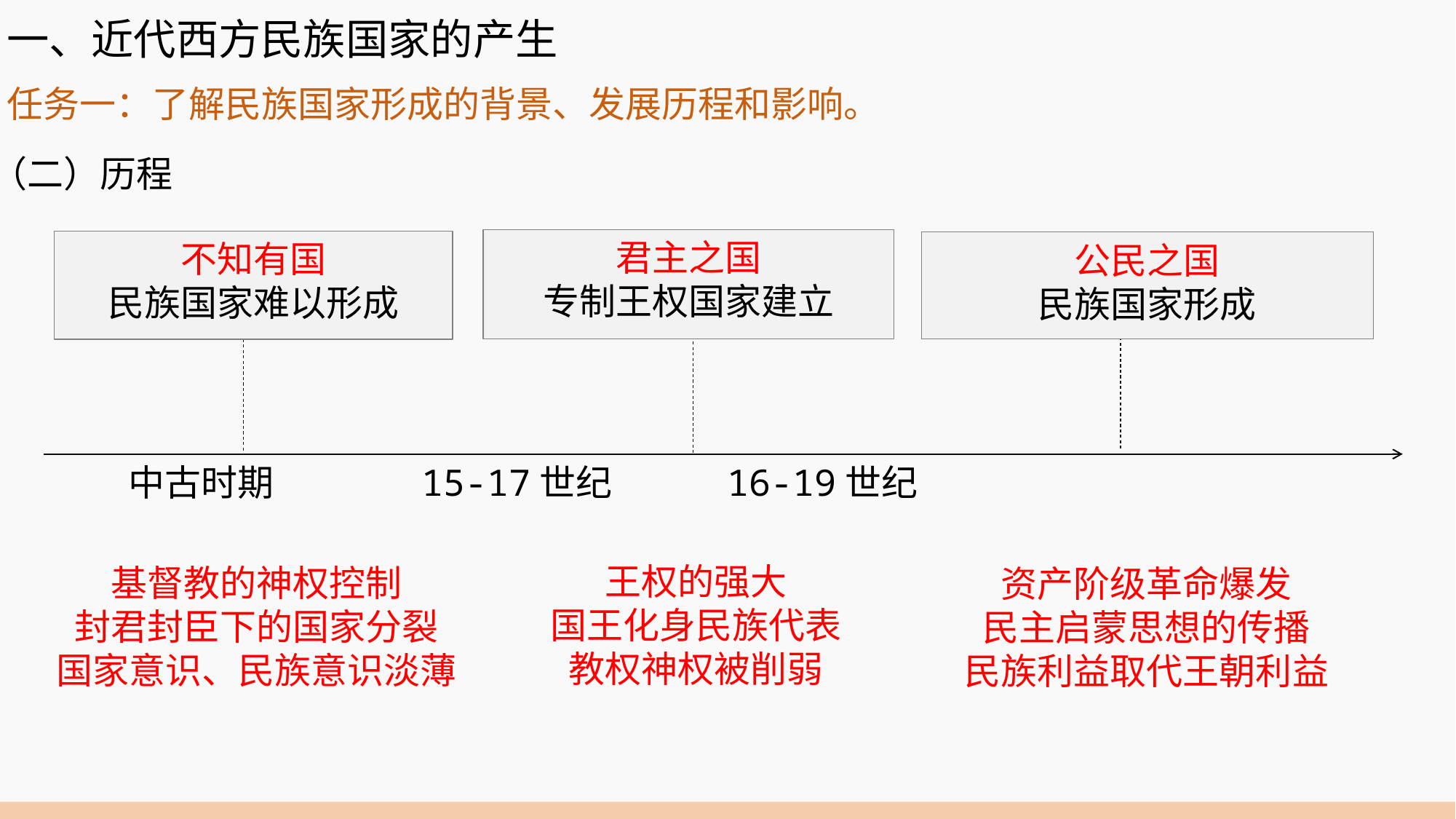

一、近代西方民族国家的产生
任务一：了解民族国家形成的背景、发展历程和影响。
（二）历程
君主之国
专制王权国家建立
不知有国
民族国家难以形成
公民之国
民族国家形成
     中古时期                 15-17世纪             16-19世纪
王权的强大
国王化身民族代表
教权神权被削弱
基督教的神权控制
封君封臣下的国家分裂
国家意识、民族意识淡薄
资产阶级革命爆发
民主启蒙思想的传播
民族利益取代王朝利益